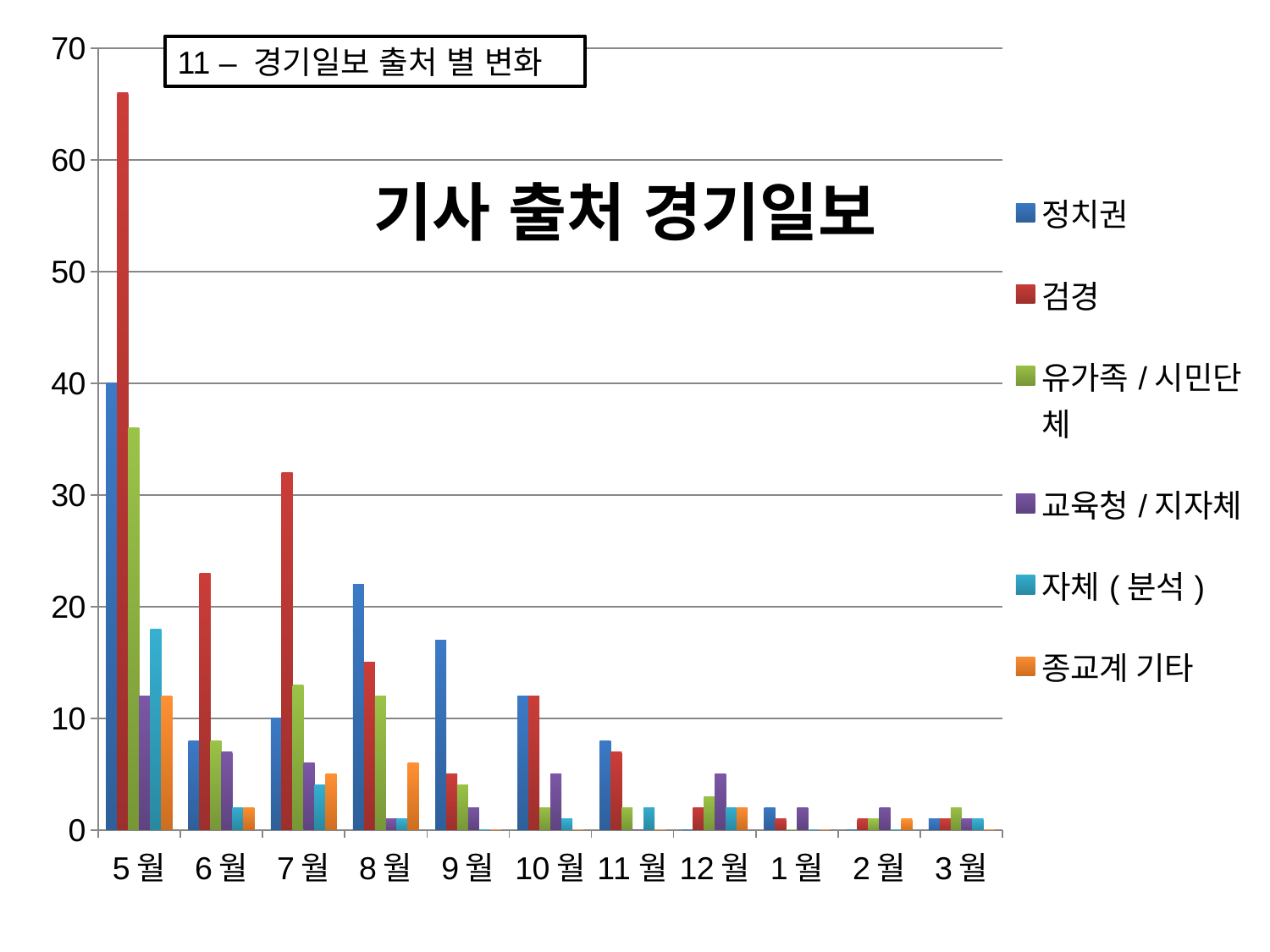

### Chart

| Category | 정치권 | 검경 | 유가족/시민단체 | 교육청/지자체 | 자체(분석) | 종교계 기타 |
|---|---|---|---|---|---|---|
| 5월 | 40.0 | 66.0 | 36.0 | 12.0 | 18.0 | 12.0 |
| 6월 | 8.0 | 23.0 | 8.0 | 7.0 | 2.0 | 2.0 |
| 7월 | 10.0 | 32.0 | 13.0 | 6.0 | 4.0 | 5.0 |
| 8월 | 22.0 | 15.0 | 12.0 | 1.0 | 1.0 | 6.0 |
| 9월 | 17.0 | 5.0 | 4.0 | 2.0 | 0.0 | 0.0 |
| 10월 | 12.0 | 12.0 | 2.0 | 5.0 | 1.0 | 0.0 |
| 11월 | 8.0 | 7.0 | 2.0 | 0.0 | 2.0 | 0.0 |
| 12월 | 0.0 | 2.0 | 3.0 | 5.0 | 2.0 | 2.0 |
| 1월 | 2.0 | 1.0 | 0.0 | 2.0 | 0.0 | 0.0 |
| 2월 | 0.0 | 1.0 | 1.0 | 2.0 | 0.0 | 1.0 |
| 3월 | 1.0 | 1.0 | 2.0 | 1.0 | 1.0 | 0.0 |
11 – 경기일보 출처 별 변화
기사 출처 경기일보